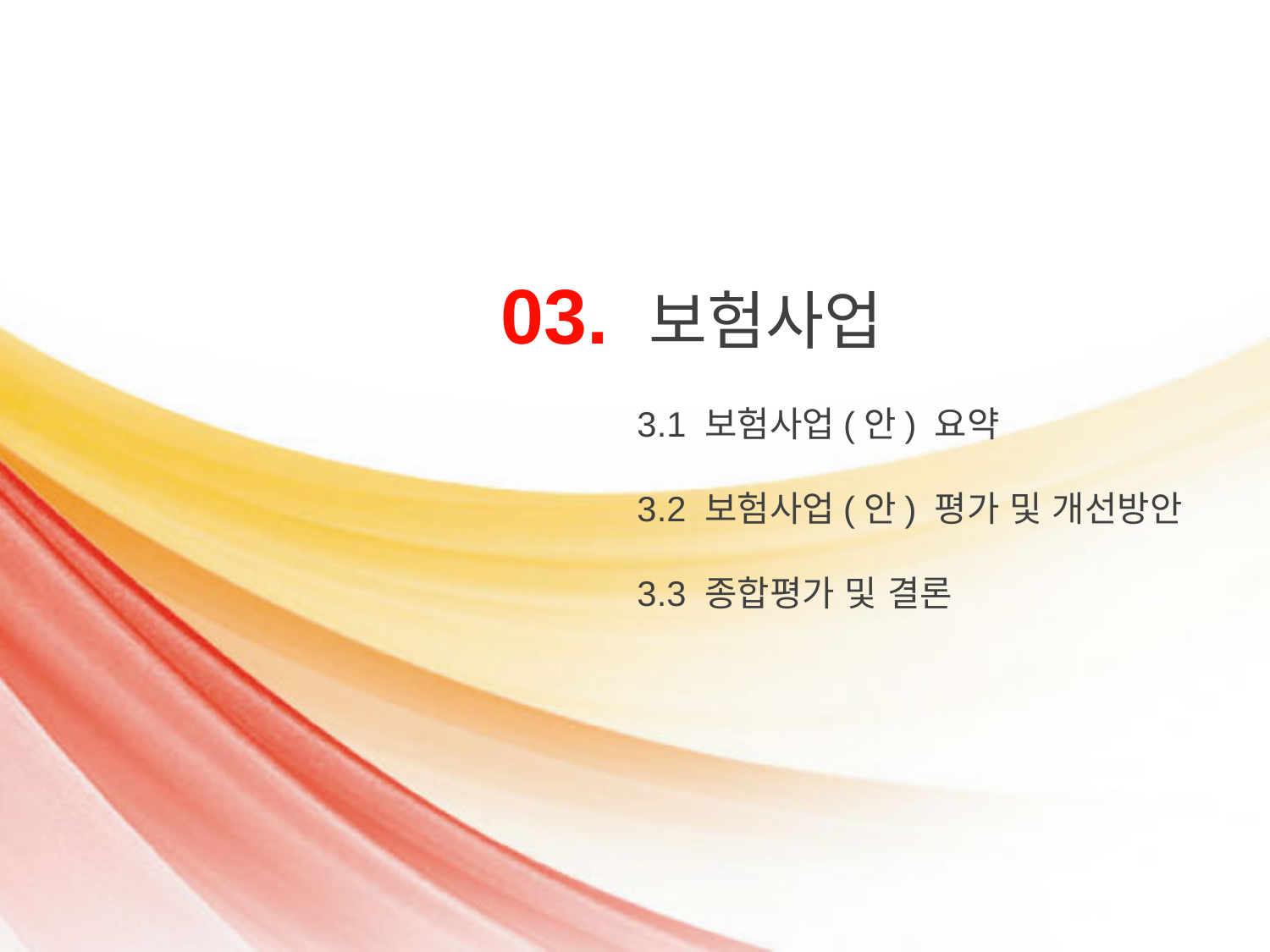

03. 보험사업
3.1 보험사업(안) 요약
3.2 보험사업(안) 평가 및 개선방안
3.3 종합평가 및 결론